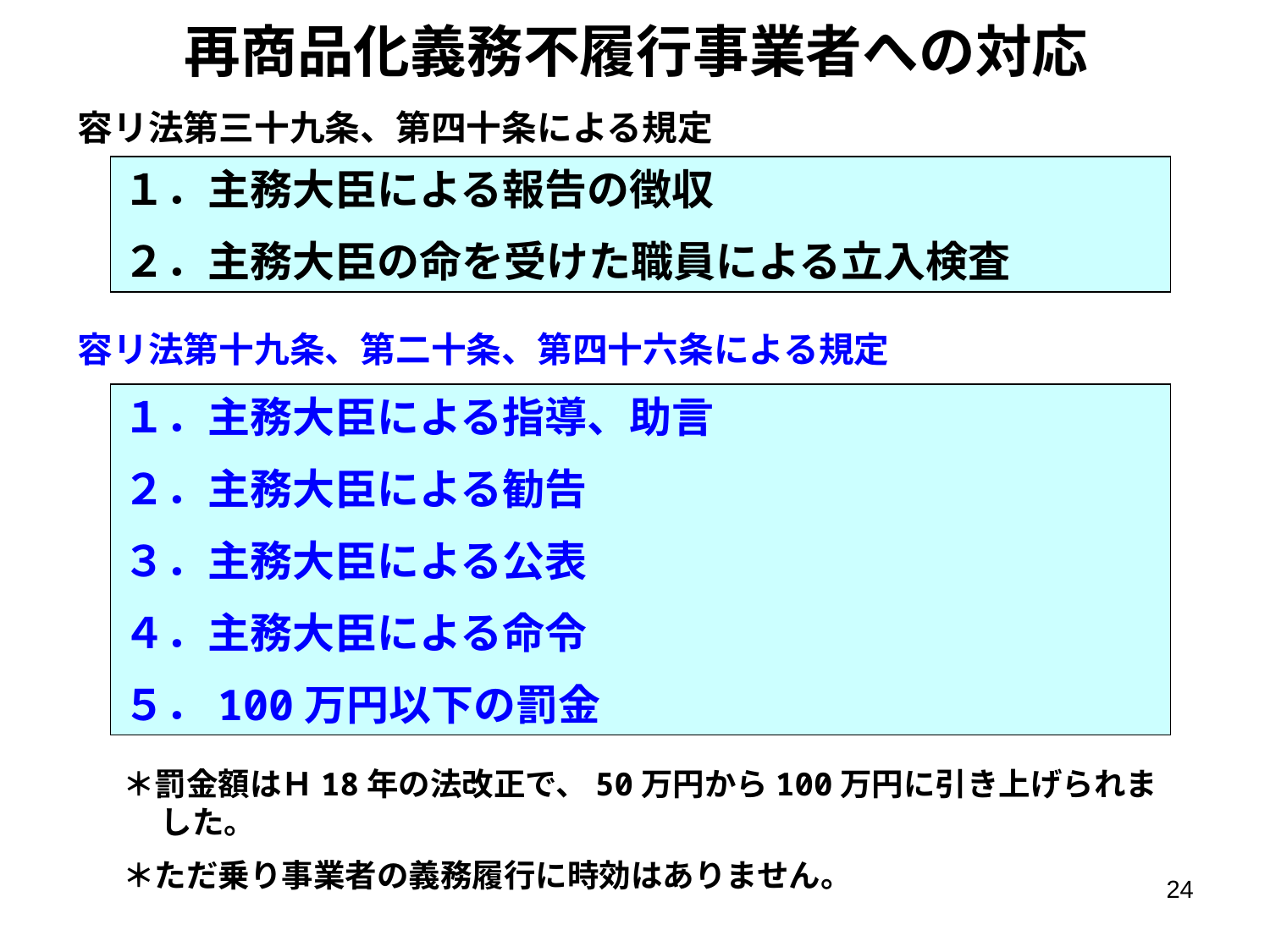

# 再商品化義務不履行事業者への対応
容リ法第三十九条、第四十条による規定
１．主務大臣による報告の徴収
２．主務大臣の命を受けた職員による立入検査
容リ法第十九条、第二十条、第四十六条による規定
１．主務大臣による指導、助言
２．主務大臣による勧告
３．主務大臣による公表
４．主務大臣による命令
５．100万円以下の罰金
＊罰金額はＨ18年の法改正で、50万円から100万円に引き上げられました。
＊ただ乗り事業者の義務履行に時効はありません。
24